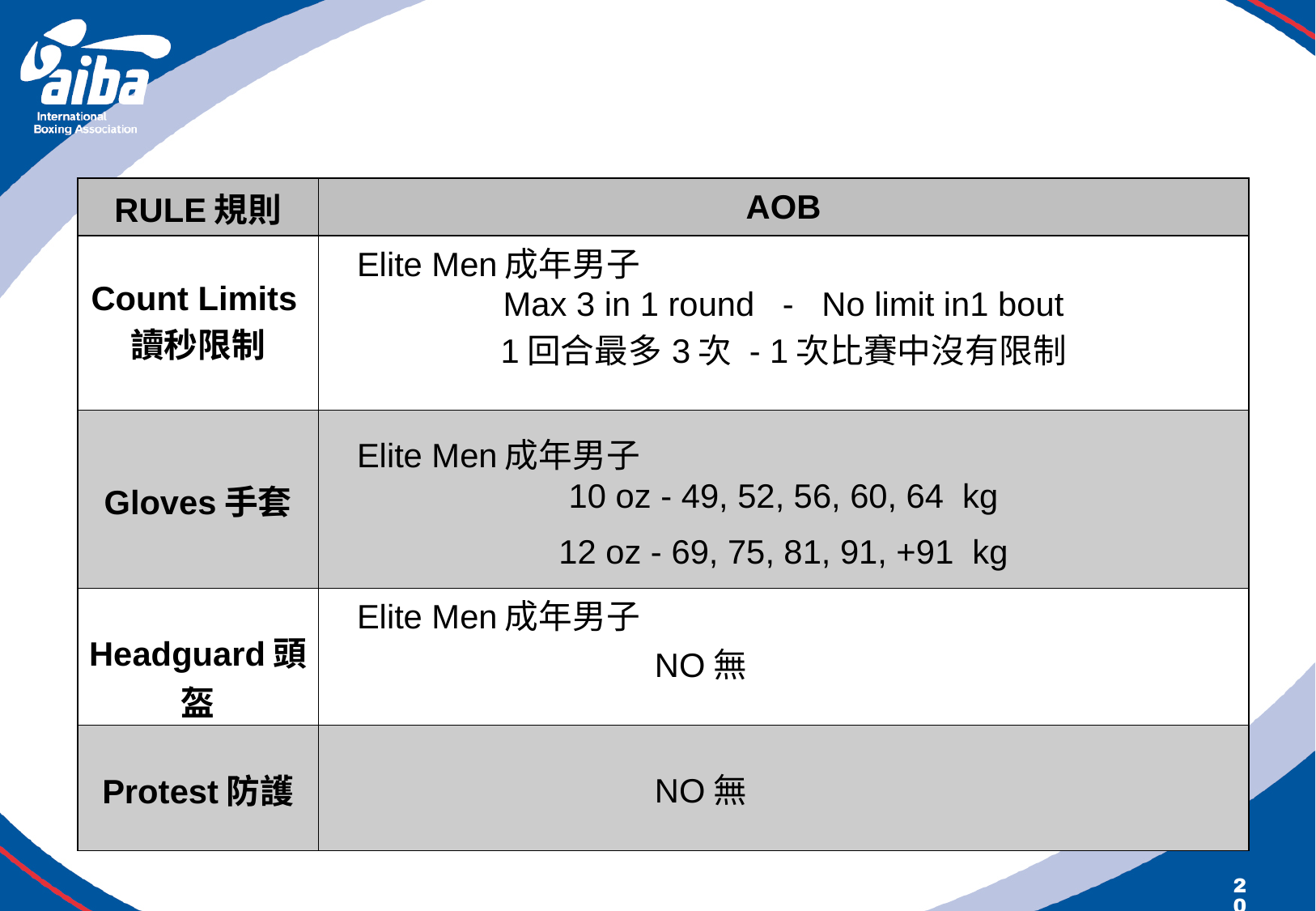

| RULE規則 | AOB |
| --- | --- |
| Count Limits讀秒限制 | Elite Men成年男子 Max 3 in 1 round - No limit in1 bout 1回合最多3次 - 1次比賽中沒有限制 |
| Gloves手套 | Elite Men成年男子 10 oz - 49, 52, 56, 60, 64 kg 12 oz - 69, 75, 81, 91, +91 kg |
| Headguard頭盔 | Elite Men成年男子 NO無 |
| Protest防護 | NO無 |
207